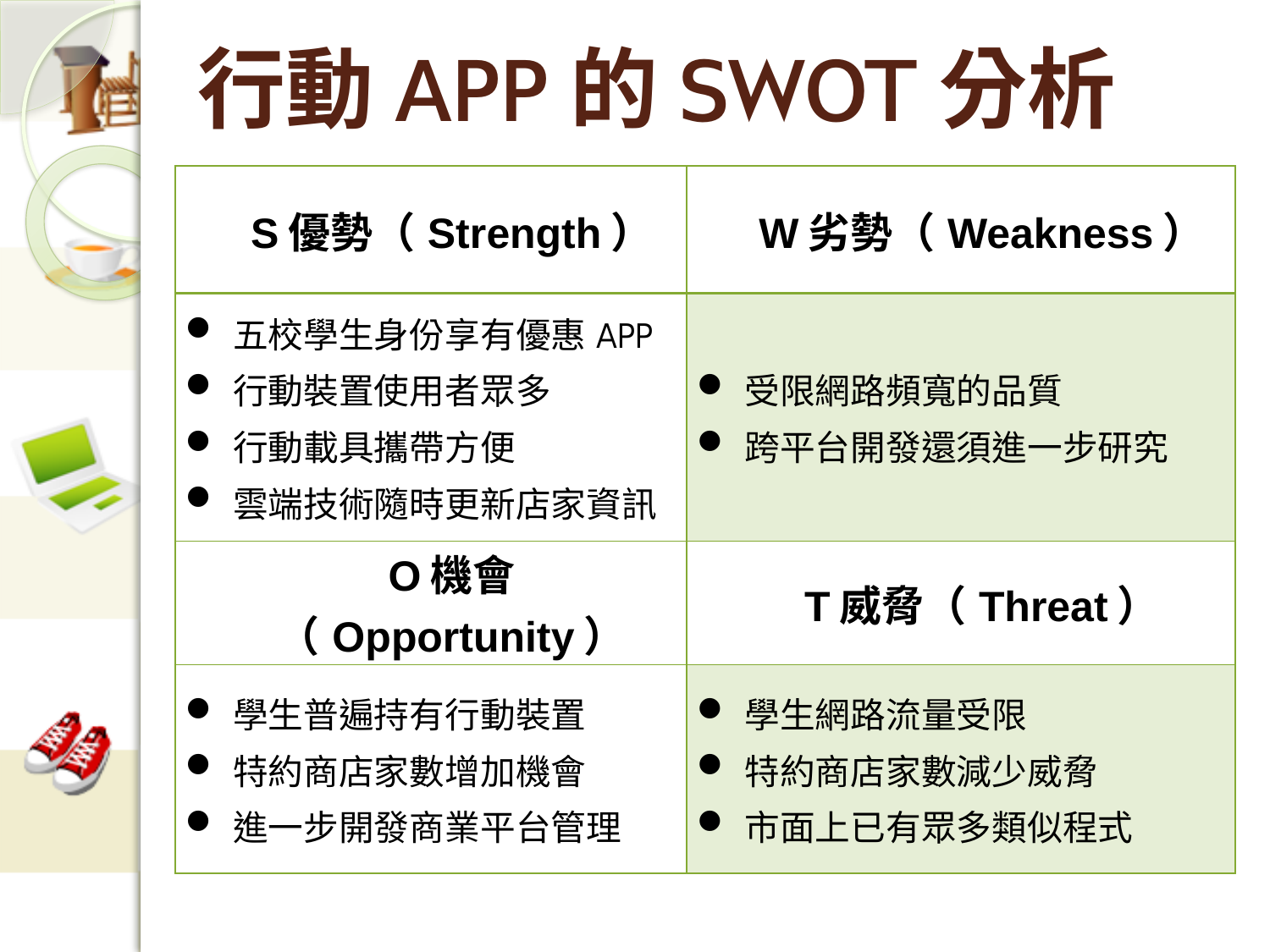

# 行動APP的SWOT分析
| S優勢（Strength） | W劣勢（Weakness） |
| --- | --- |
| 五校學生身份享有優惠APP 行動裝置使用者眾多 行動載具攜帶方便 雲端技術隨時更新店家資訊 | 受限網路頻寬的品質 跨平台開發還須進一步研究 |
| O機會（Opportunity） | T威脅（Threat） |
| 學生普遍持有行動裝置 特約商店家數增加機會 進一步開發商業平台管理 | 學生網路流量受限 特約商店家數減少威脅 市面上已有眾多類似程式 |